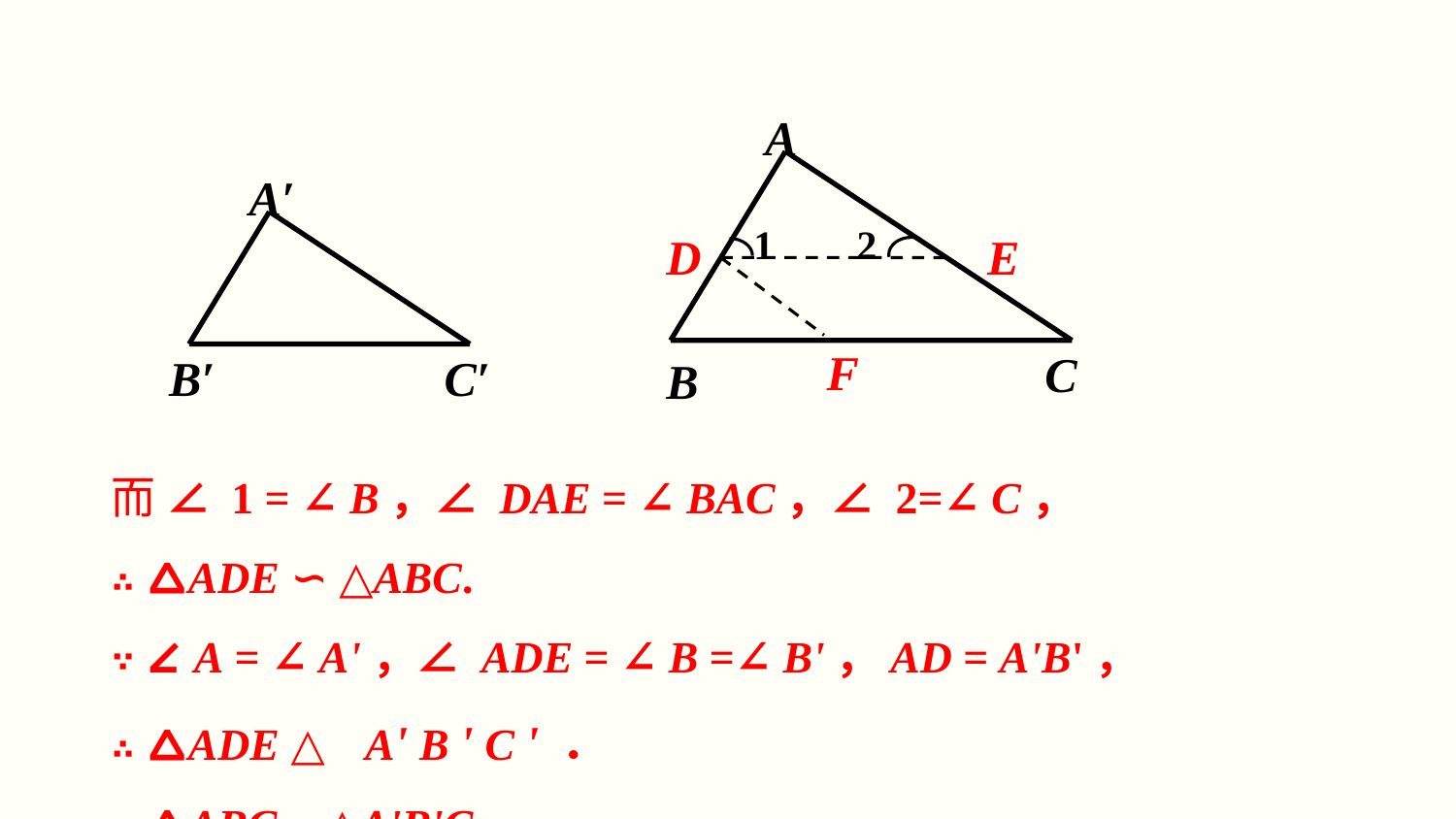

A

A′
1
2

D
E

F
C
B′
C′
B
而 ∠ 1 = ∠ B，∠ DAE = ∠ BAC，∠ 2=∠ C，
∴ △ADE ∽ △ABC.
∵ ∠ A = ∠ A'，∠ ADE = ∠ B =∠ B'，AD = A'B'，
∴ △ADE ≌△A' B ' C ' ．
∴ △ABC ∽△A'B'C.